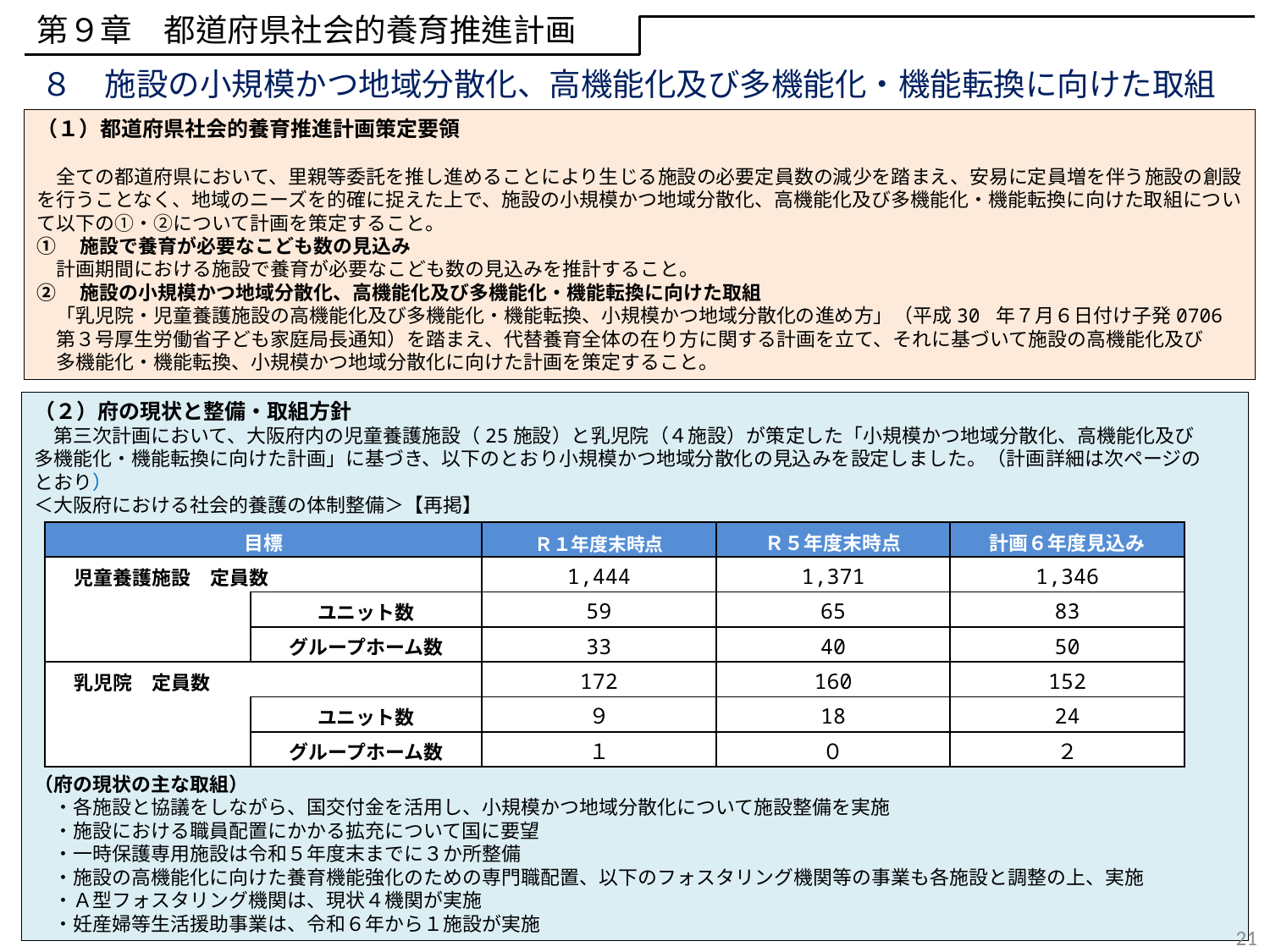

第９章　都道府県社会的養育推進計画
８　施設の小規模かつ地域分散化、高機能化及び多機能化・機能転換に向けた取組
（１）都道府県社会的養育推進計画策定要領

　全ての都道府県において、里親等委託を推し進めることにより生じる施設の必要定員数の減少を踏まえ、安易に定員増を伴う施設の創設を行うことなく、地域のニーズを的確に捉えた上で、施設の小規模かつ地域分散化、高機能化及び多機能化・機能転換に向けた取組について以下の①・②について計画を策定すること。
①　施設で養育が必要なこども数の見込み
　計画期間における施設で養育が必要なこども数の見込みを推計すること。
②　施設の小規模かつ地域分散化、高機能化及び多機能化・機能転換に向けた取組
　「乳児院・児童養護施設の高機能化及び多機能化・機能転換、小規模かつ地域分散化の進め方」（平成30 年７月６日付け子発0706
　第３号厚生労働省子ども家庭局長通知）を踏まえ、代替養育全体の在り方に関する計画を立て、それに基づいて施設の高機能化及び
　多機能化・機能転換、小規模かつ地域分散化に向けた計画を策定すること。
（２）府の現状と整備・取組方針
　第三次計画において、大阪府内の児童養護施設（25施設）と乳児院（４施設）が策定した「小規模かつ地域分散化、高機能化及び
多機能化・機能転換に向けた計画」に基づき、以下のとおり小規模かつ地域分散化の見込みを設定しました。（計画詳細は次ページの
とおり）
＜大阪府における社会的養護の体制整備＞【再掲】

　この内容に基づき、府では以下の取組みをこれまで進めてきた。

（府の現状の主な取組）
　・各施設と協議をしながら、国交付金を活用し、小規模かつ地域分散化について施設整備を実施
　・施設における職員配置にかかる拡充について国に要望
　・一時保護専用施設は令和５年度末までに３か所整備
　・施設の高機能化に向けた養育機能強化のための専門職配置、以下のフォスタリング機関等の事業も各施設と調整の上、実施
　・Ａ型フォスタリング機関は、現状４機関が実施
　・妊産婦等生活援助事業は、令和６年から１施設が実施
| 目標 |  | Ｒ１年度末時点 | Ｒ５年度末時点 | 計画６年度見込み |
| --- | --- | --- | --- | --- |
| 児童養護施設　定員数 |  | 1,444 | 1,371 | 1,346 |
|  | ユニット数 | 59 | 65 | 83 |
|  | グループホーム数 | 33 | 40 | 50 |
| 乳児院　定員数 |  | 172 | 160 | 152 |
|  | ユニット数 | ９ | 18 | 24 |
|  | グループホーム数 | １ | ０ | ２ |
21